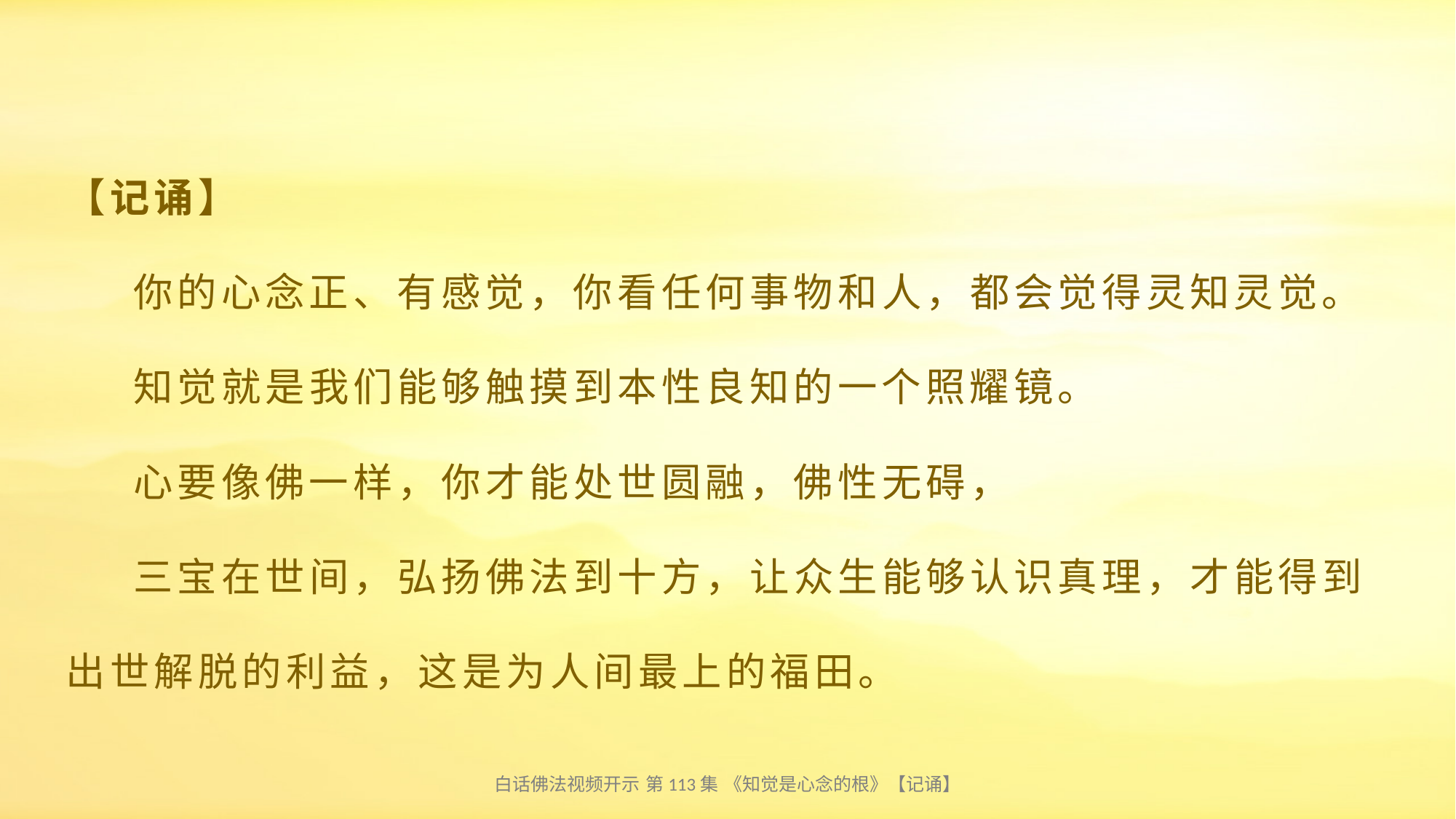

# 【记诵】 你的心念正、有感觉，你看任何事物和人，都会觉得灵知灵觉。  知觉就是我们能够触摸到本性良知的一个照耀镜。 心要像佛一样，你才能处世圆融，佛性无碍， 三宝在世间，弘扬佛法到十方，让众生能够认识真理，才能得到出世解脱的利益，这是为人间最上的福田。
白话佛法视频开示 第113集 《知觉是心念的根》【记诵】